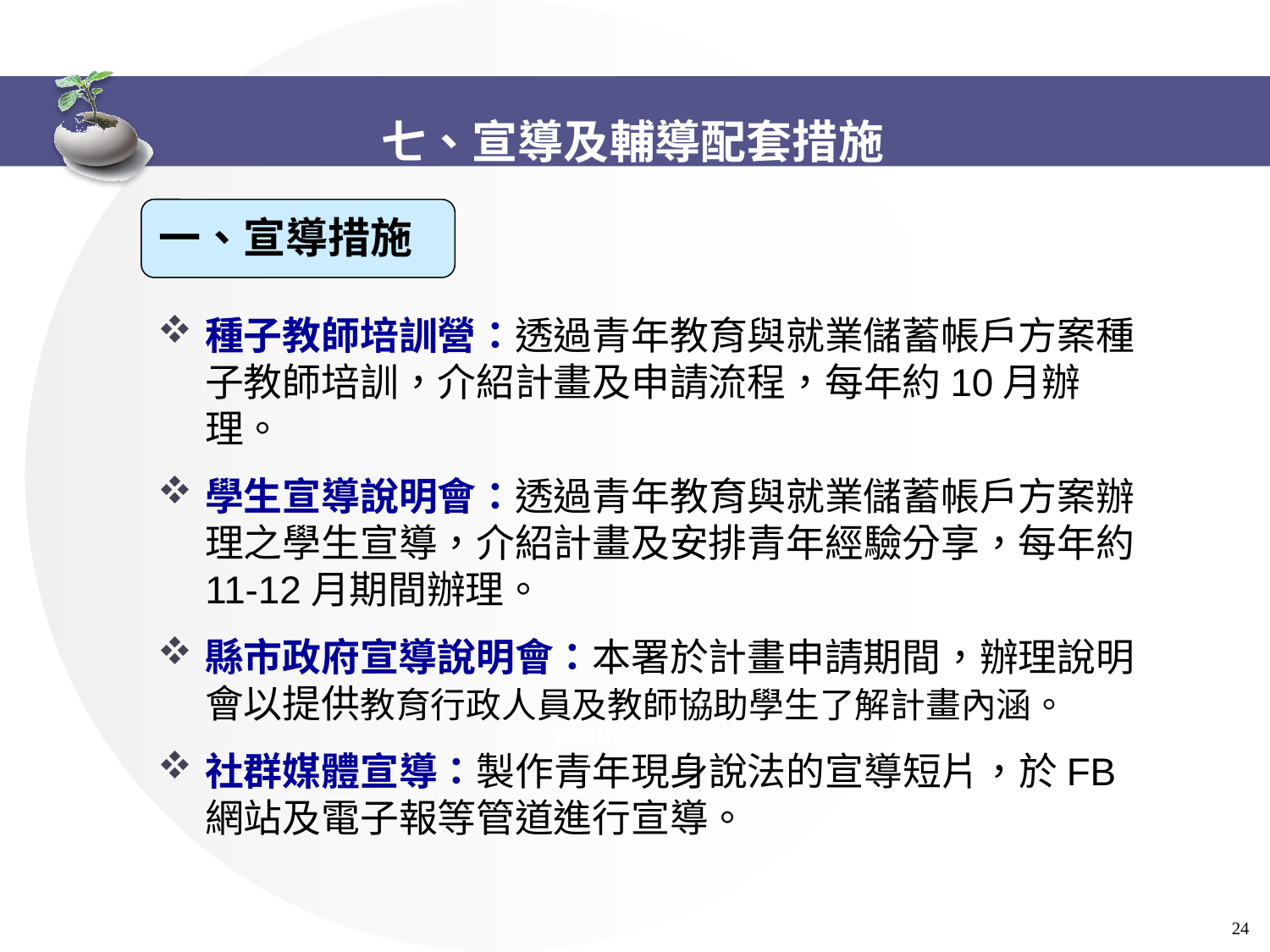

# 七、宣導及輔導配套措施

一、宣導措施

種子教師培訓營：透過青年教育與就業儲蓄帳戶方案種子教師培訓，介紹計畫及申請流程，每年約10月辦理。
學生宣導說明會：透過青年教育與就業儲蓄帳戶方案辦理之學生宣導，介紹計畫及安排青年經驗分享，每年約11-12月期間辦理。
縣市政府宣導說明會：本署於計畫申請期間，辦理說明會以提供教育行政人員及教師協助學生了解計畫內涵。
社群媒體宣導：製作青年現身說法的宣導短片，於FB網站及電子報等管道進行宣導。

https://
youthtravel.tw/
              24